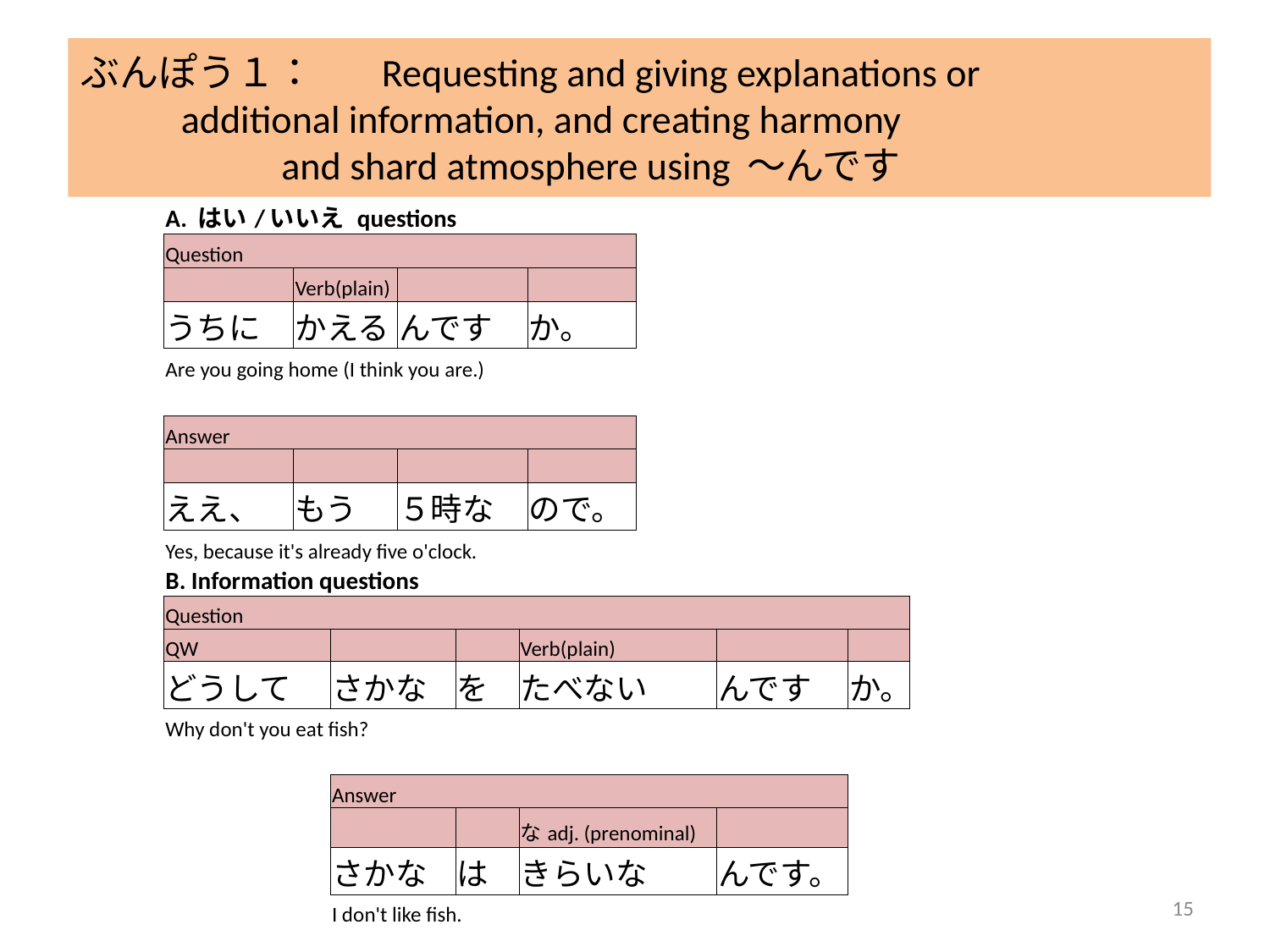

# ぶんぽう１：	Requesting and giving explanations or additional information, and creating harmony and shard atmosphere using ～んです
| A. はい/いいえ questions |  |  |  |
| --- | --- | --- | --- |
| Question |  |  |  |
|  | Verb(plain) |  |  |
| うちに | かえる | んです | か。 |
| Are you going home (I think you are.) |  |  |  |
|  |  |  |  |
| Answer |  |  |  |
|  |  |  |  |
| ええ、 | もう | ５時な | ので。 |
| Yes, because it's already five o'clock. |  |  |  |
| B. Information questions |  |  |  |  |  |
| --- | --- | --- | --- | --- | --- |
| Question |  |  |  |  |  |
| QW |  |  | Verb(plain) |  |  |
| どうして | さかな | を | たべない | んです | か。 |
| Why don't you eat fish? |  |  |  |  |  |
|  |  |  |  |  |  |
|  | Answer |  |  |  |  |
|  |  |  | なadj. (prenominal) |  |  |
|  | さかな | は | きらいな | んです。 |  |
|  | I don't like fish. |  |  |  |  |
15